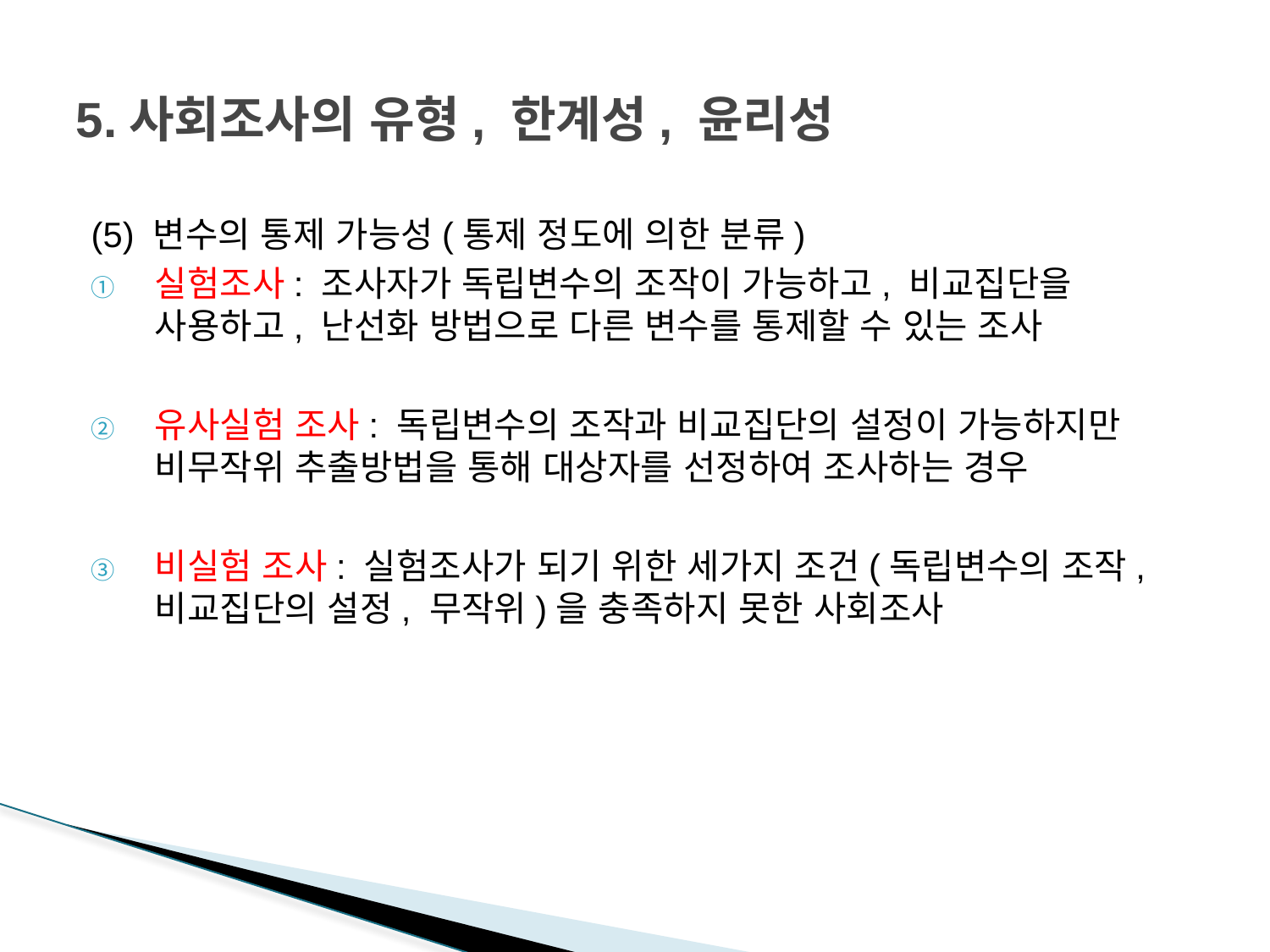

# 5.사회조사의 유형, 한계성, 윤리성
(5) 변수의 통제 가능성(통제 정도에 의한 분류)
실험조사: 조사자가 독립변수의 조작이 가능하고, 비교집단을 사용하고, 난선화 방법으로 다른 변수를 통제할 수 있는 조사

유사실험 조사: 독립변수의 조작과 비교집단의 설정이 가능하지만 비무작위 추출방법을 통해 대상자를 선정하여 조사하는 경우

비실험 조사: 실험조사가 되기 위한 세가지 조건(독립변수의 조작, 비교집단의 설정, 무작위)을 충족하지 못한 사회조사